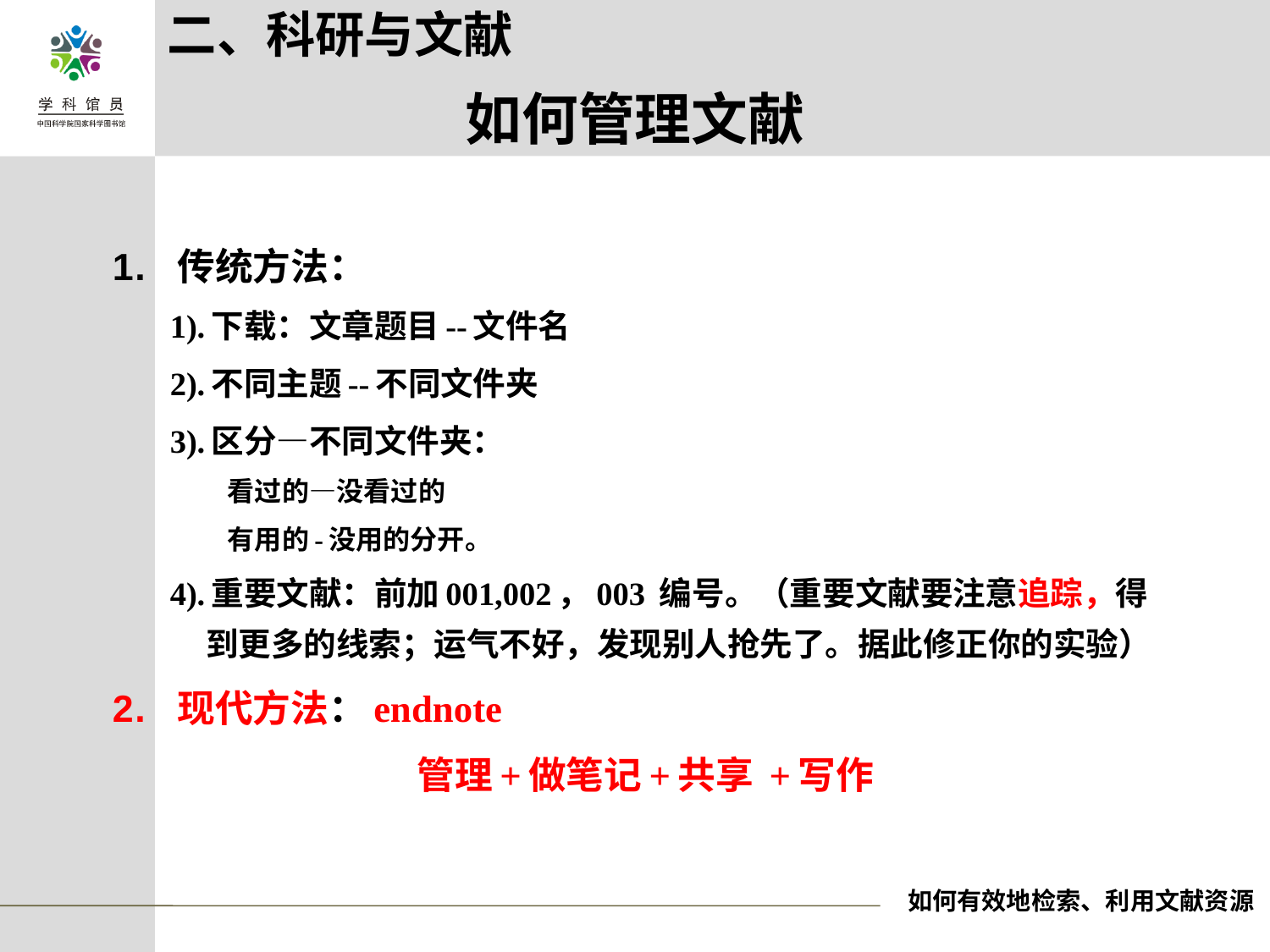

二、科研与文献
# 如何管理文献
传统方法：
1).下载：文章题目--文件名
2).不同主题--不同文件夹
3).区分—不同文件夹：
看过的—没看过的
有用的-没用的分开。
4).重要文献：前加001,002，003 编号。（重要文献要注意追踪，得到更多的线索；运气不好，发现别人抢先了。据此修正你的实验）
现代方法：endnote
 管理+做笔记+共享 +写作
如何有效地检索、利用文献资源